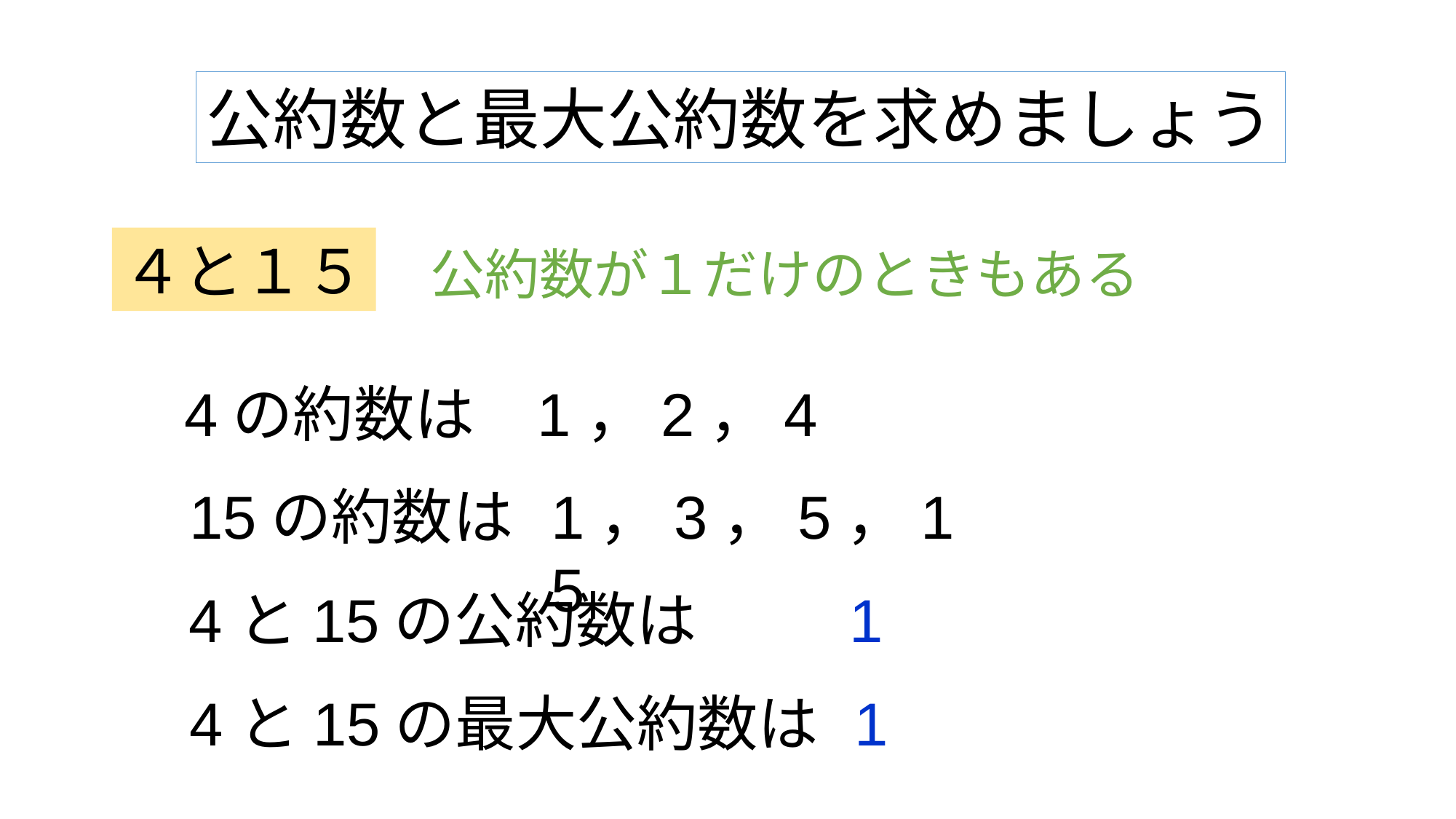

公約数と最大公約数を求めましょう
４と１５
公約数が１だけのときもある
4の約数は
1，2，4
15の約数は
1，3，5，15
4と15の公約数は
1
4と15の最大公約数は
1